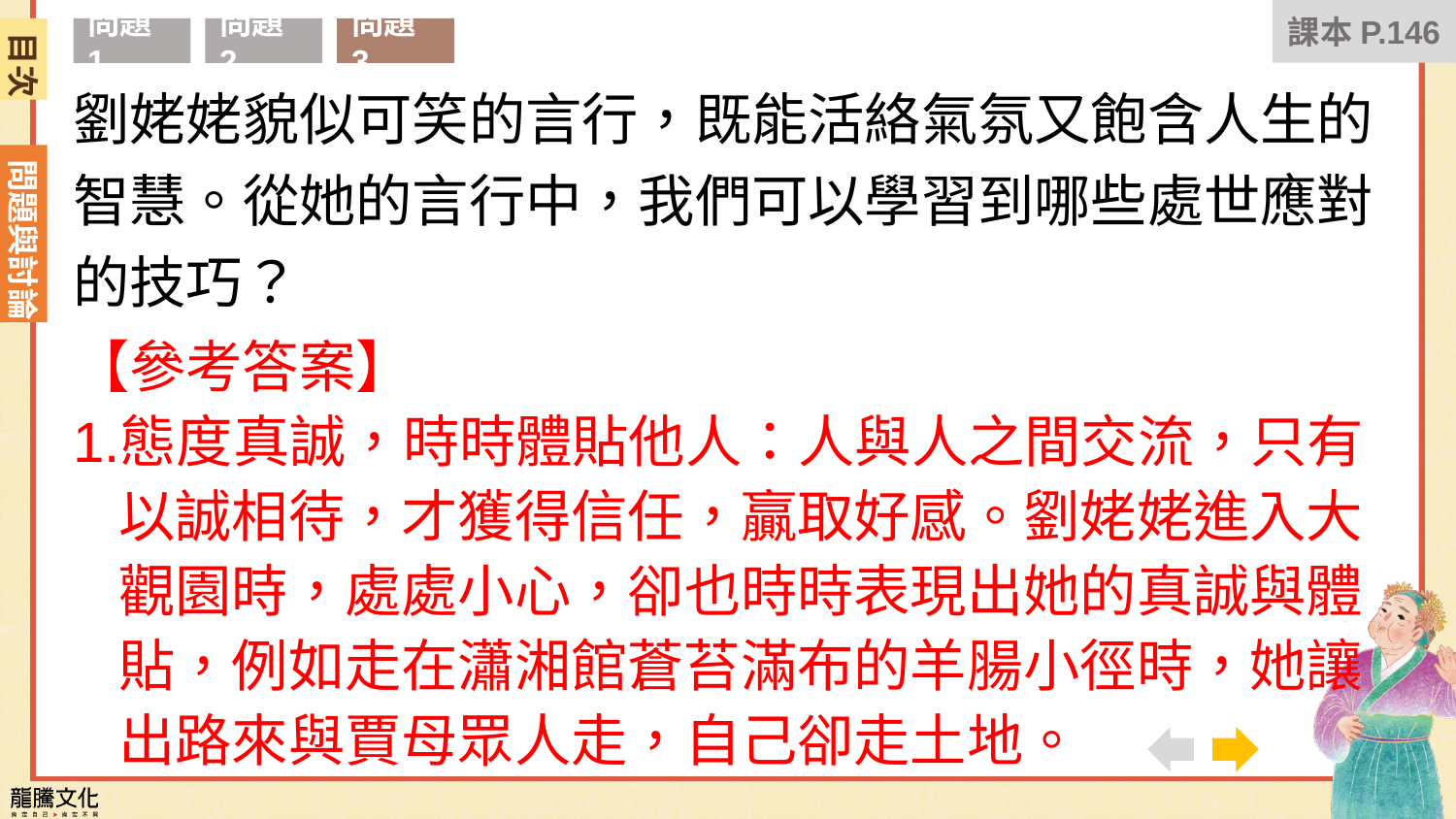

課本P.146
目次
問題1
問題2
問題3
劉姥姥貌似可笑的言行，既能活絡氣氛又飽含人生的智慧。從她的言行中，我們可以學習到哪些處世應對的技巧？
【參考答案】
態度真誠，時時體貼他人：人與人之間交流，只有以誠相待，才獲得信任，贏取好感。劉姥姥進入大觀園時，處處小心，卻也時時表現出她的真誠與體貼，例如走在瀟湘館蒼苔滿布的羊腸小徑時，她讓出路來與賈母眾人走，自己卻走土地。